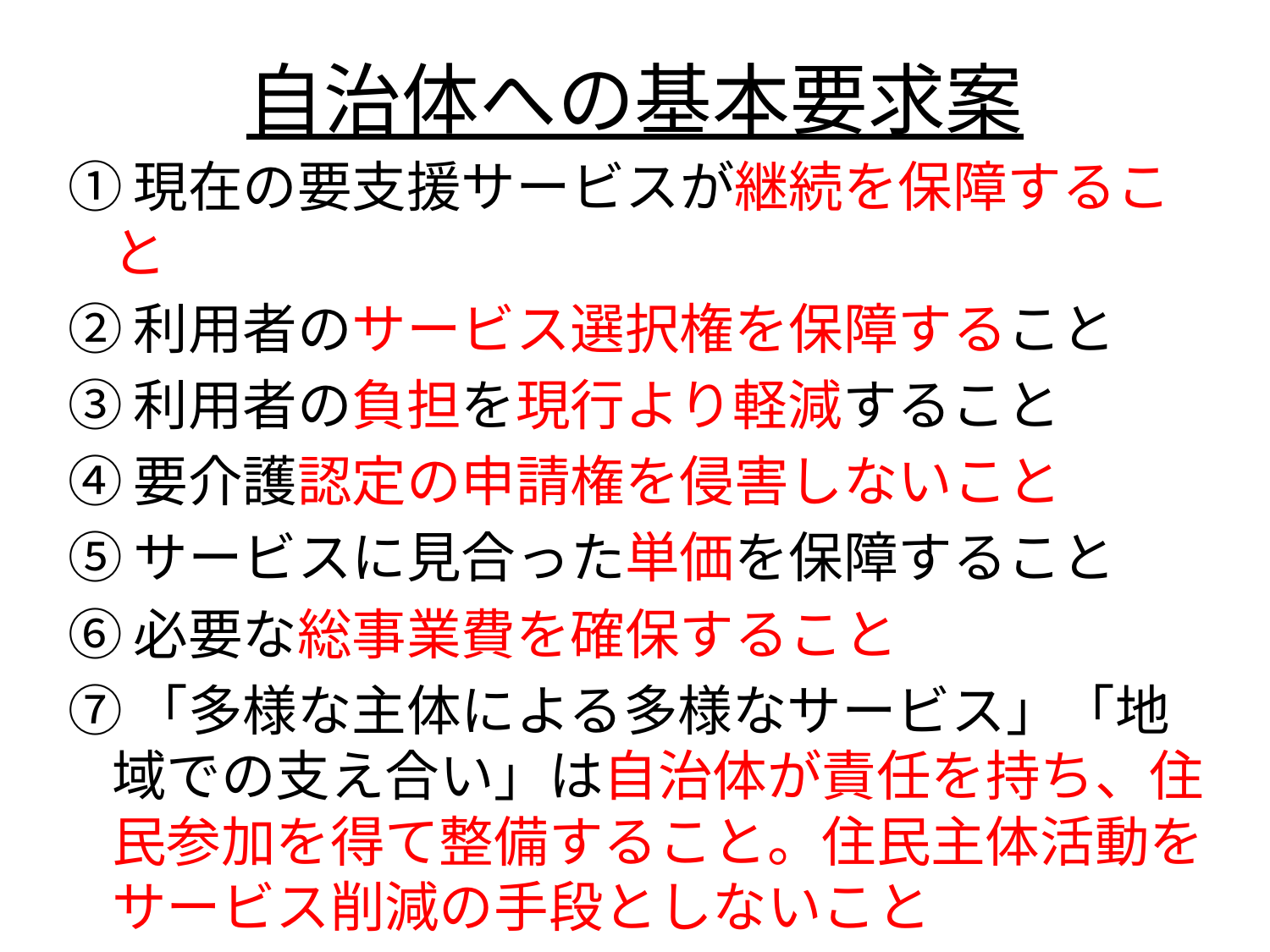

# 自治体への基本要求案
①現在の要支援サービスが継続を保障すること
②利用者のサービス選択権を保障すること
③利用者の負担を現行より軽減すること
④要介護認定の申請権を侵害しないこと
⑤サービスに見合った単価を保障すること
⑥必要な総事業費を確保すること
⑦「多様な主体による多様なサービス」「地域での支え合い」は自治体が責任を持ち、住民参加を得て整備すること。住民主体活動をサービス削減の手段としないこと